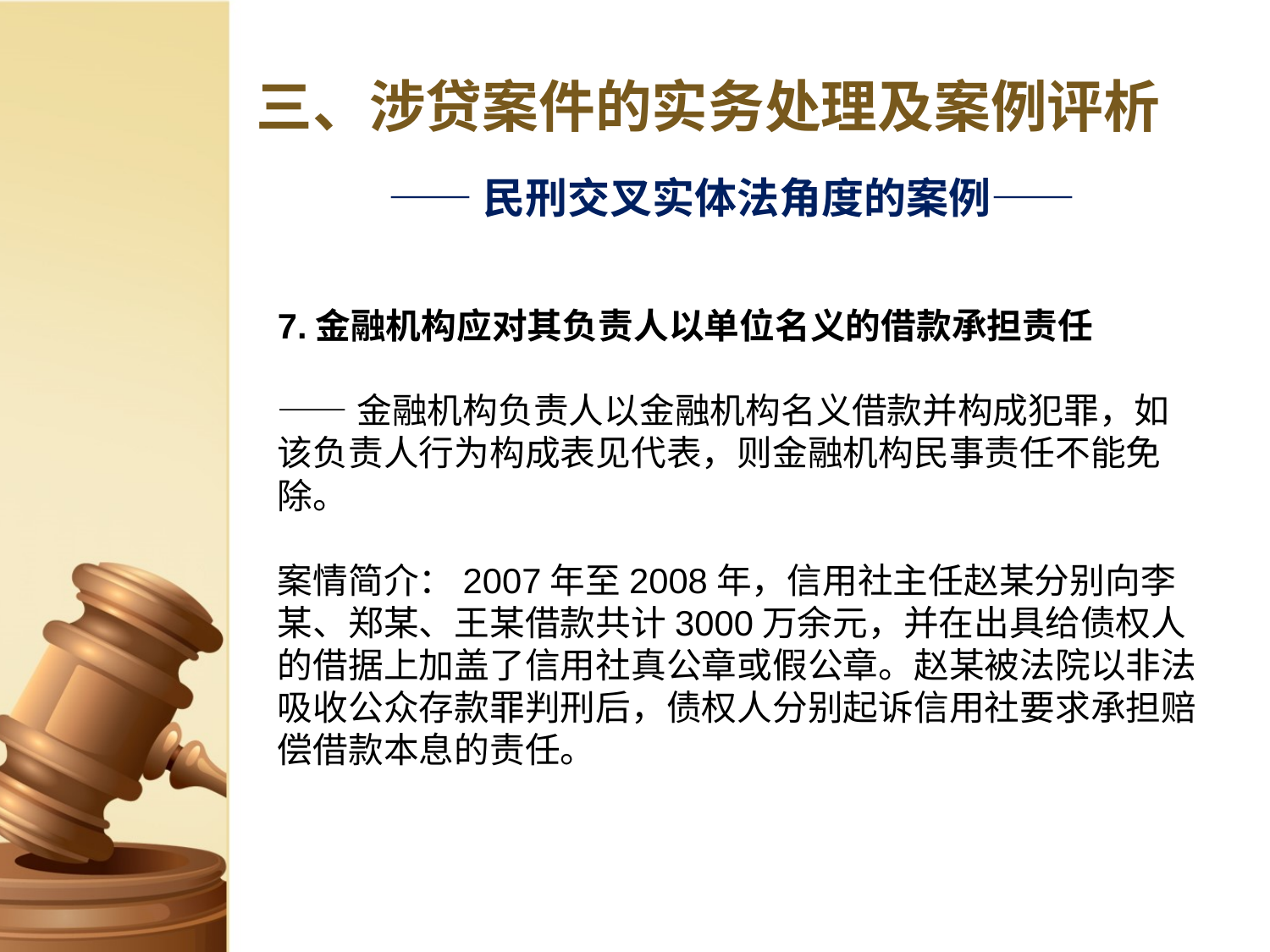

# 三、涉贷案件的实务处理及案例评析
——民刑交叉实体法角度的案例——
7.金融机构应对其负责人以单位名义的借款承担责任

——金融机构负责人以金融机构名义借款并构成犯罪，如该负责人行为构成表见代表，则金融机构民事责任不能免除。

案情简介：2007年至2008年，信用社主任赵某分别向李某、郑某、王某借款共计3000万余元，并在出具给债权人的借据上加盖了信用社真公章或假公章。赵某被法院以非法吸收公众存款罪判刑后，债权人分别起诉信用社要求承担赔偿借款本息的责任。